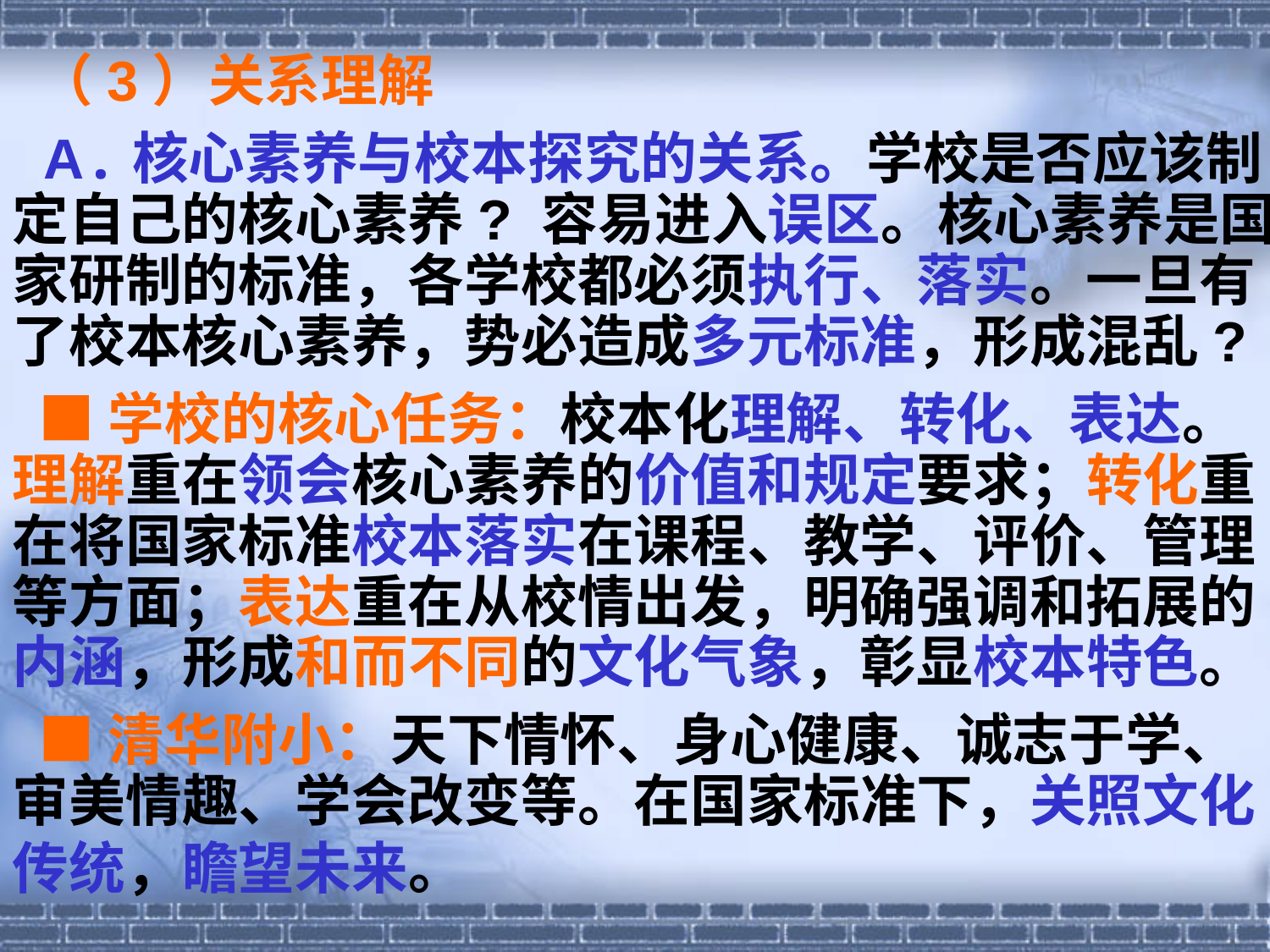

（3）关系理解
  A.核心素养与校本探究的关系。学校是否应该制定自己的核心素养? 容易进入误区。核心素养是国家研制的标准，各学校都必须执行、落实。一旦有了校本核心素养，势必造成多元标准，形成混乱?
  ■学校的核心任务：校本化理解、转化、表达。理解重在领会核心素养的价值和规定要求；转化重在将国家标准校本落实在课程、教学、评价、管理等方面；表达重在从校情出发，明确强调和拓展的内涵，形成和而不同的文化气象，彰显校本特色。
  ■清华附小：天下情怀、身心健康、诚志于学、审美情趣、学会改变等。在国家标准下，关照文化传统，瞻望未来。